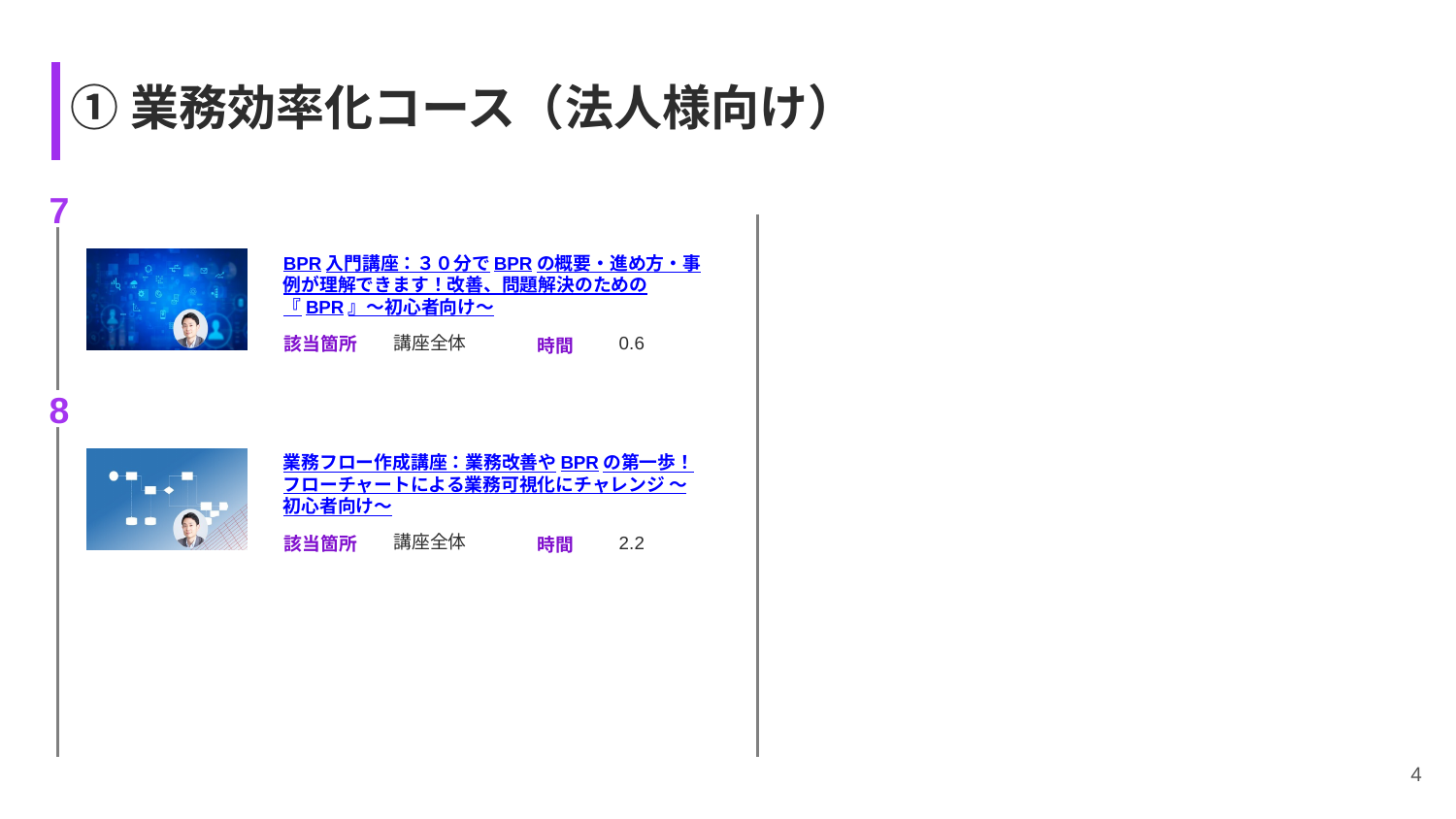

# ①業務効率化コース（法人様向け）
7

BPR入門講座：３０分でBPRの概要・進め方・事例が理解できます！改善、問題解決のための『BPR』～初心者向け～

講座全体
0.6
8

業務フロー作成講座：業務改善やBPRの第一歩！フローチャートによる業務可視化にチャレンジ ～初心者向け～

講座全体
2.2

4